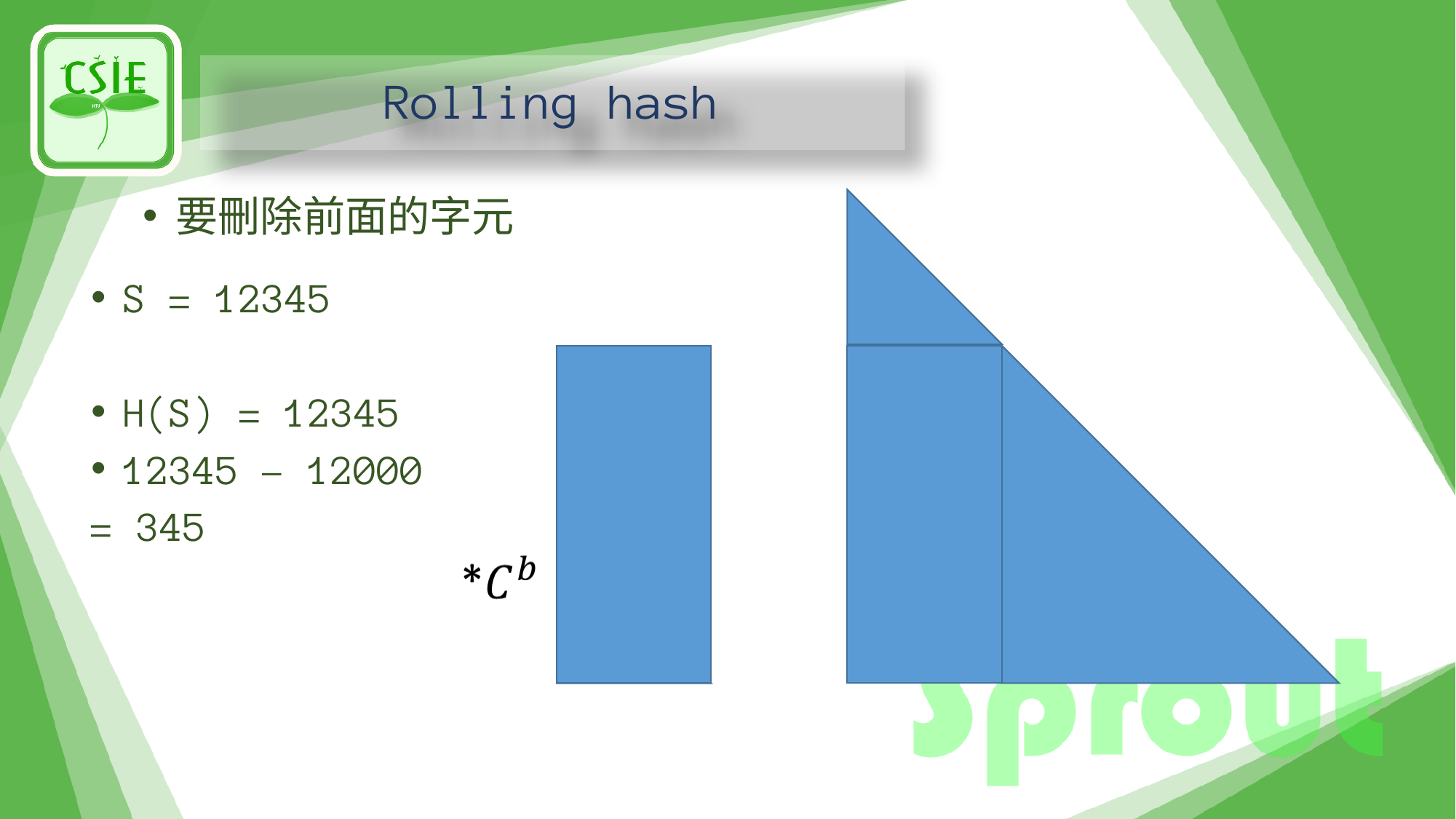

# Rolling hash
要刪除前面的字元

S = 12345

H(S) = 12345
12345 – 12000
= 345